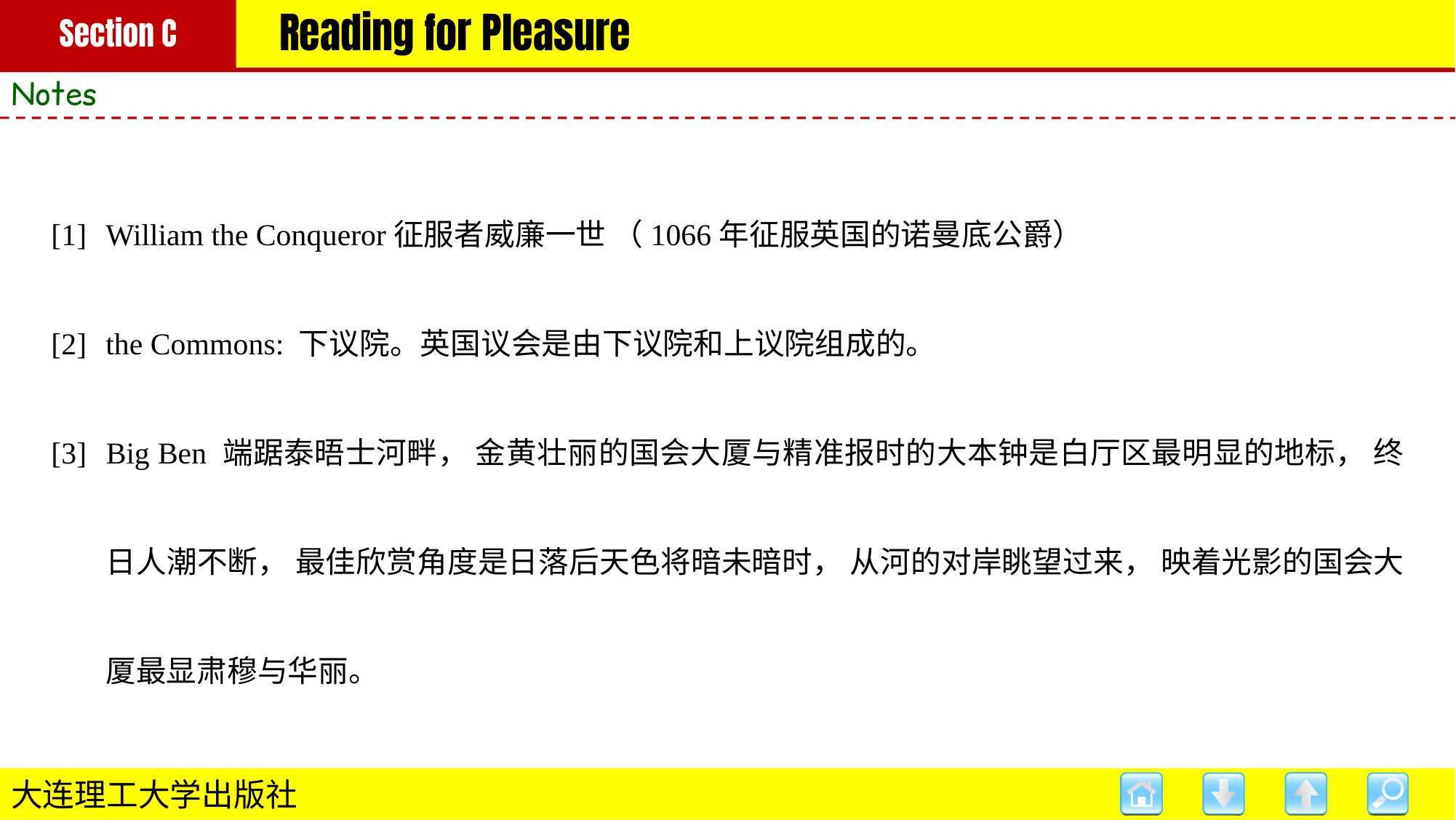

Section C
# Reading for Pleasure
Notes
[1] 	William the Conqueror征服者威廉一世 （1066年征服英国的诺曼底公爵）
[2] 	the Commons: 下议院。英国议会是由下议院和上议院组成的。
[3] 	Big Ben 端踞泰晤士河畔， 金黄壮丽的国会大厦与精准报时的大本钟是白厅区最明显的地标， 终日人潮不断， 最佳欣赏角度是日落后天色将暗未暗时， 从河的对岸眺望过来， 映着光影的国会大厦最显肃穆与华丽。